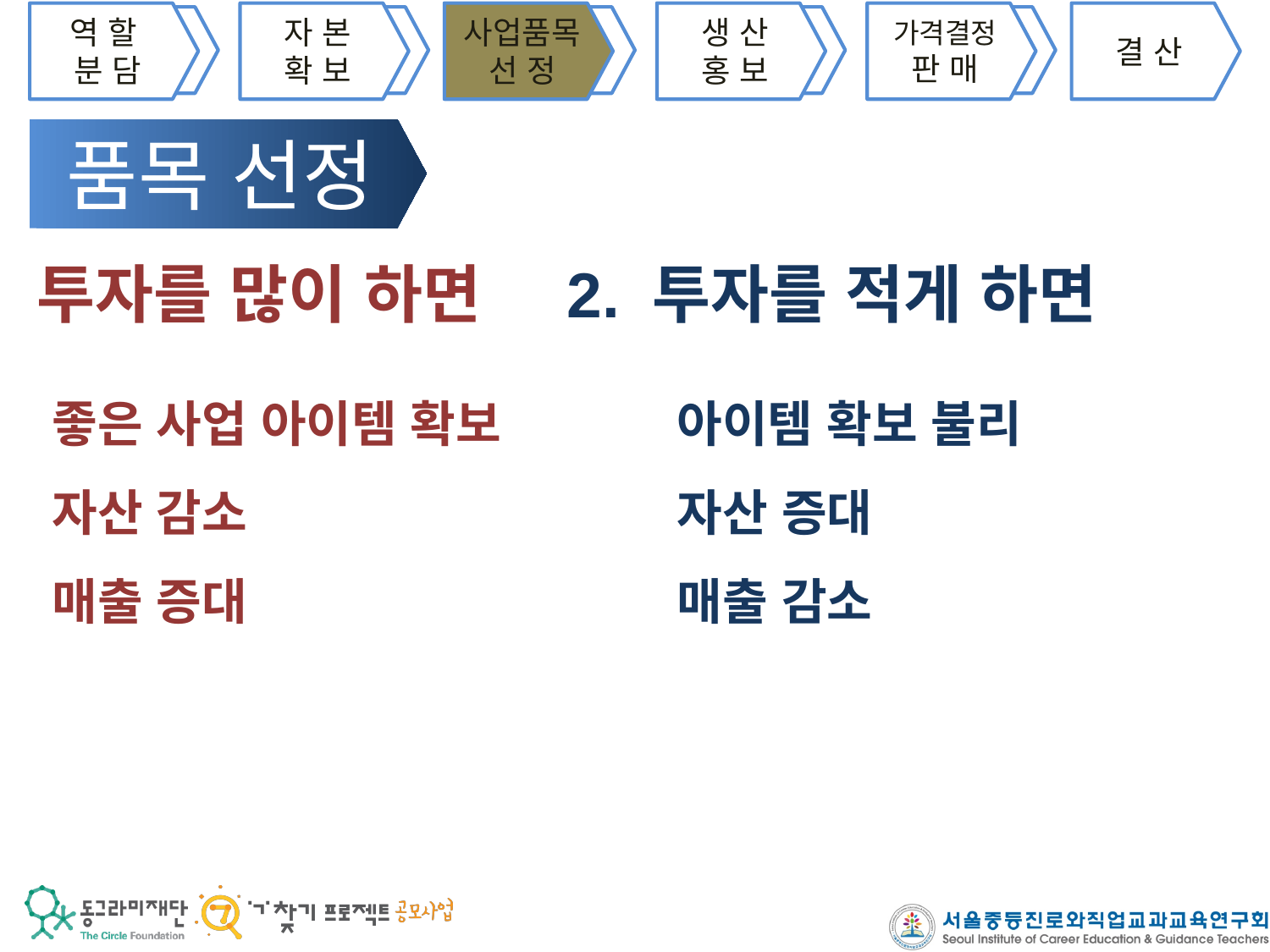

역 할
분 담
자 본
확 보
사업품목
선 정
생 산
홍 보
가격결정
판 매
결 산

품목 선정
1. 투자를 많이 하면
2. 투자를 적게 하면
좋은 사업 아이템 확보
자산 감소
매출 증대
아이템 확보 불리
자산 증대
매출 감소